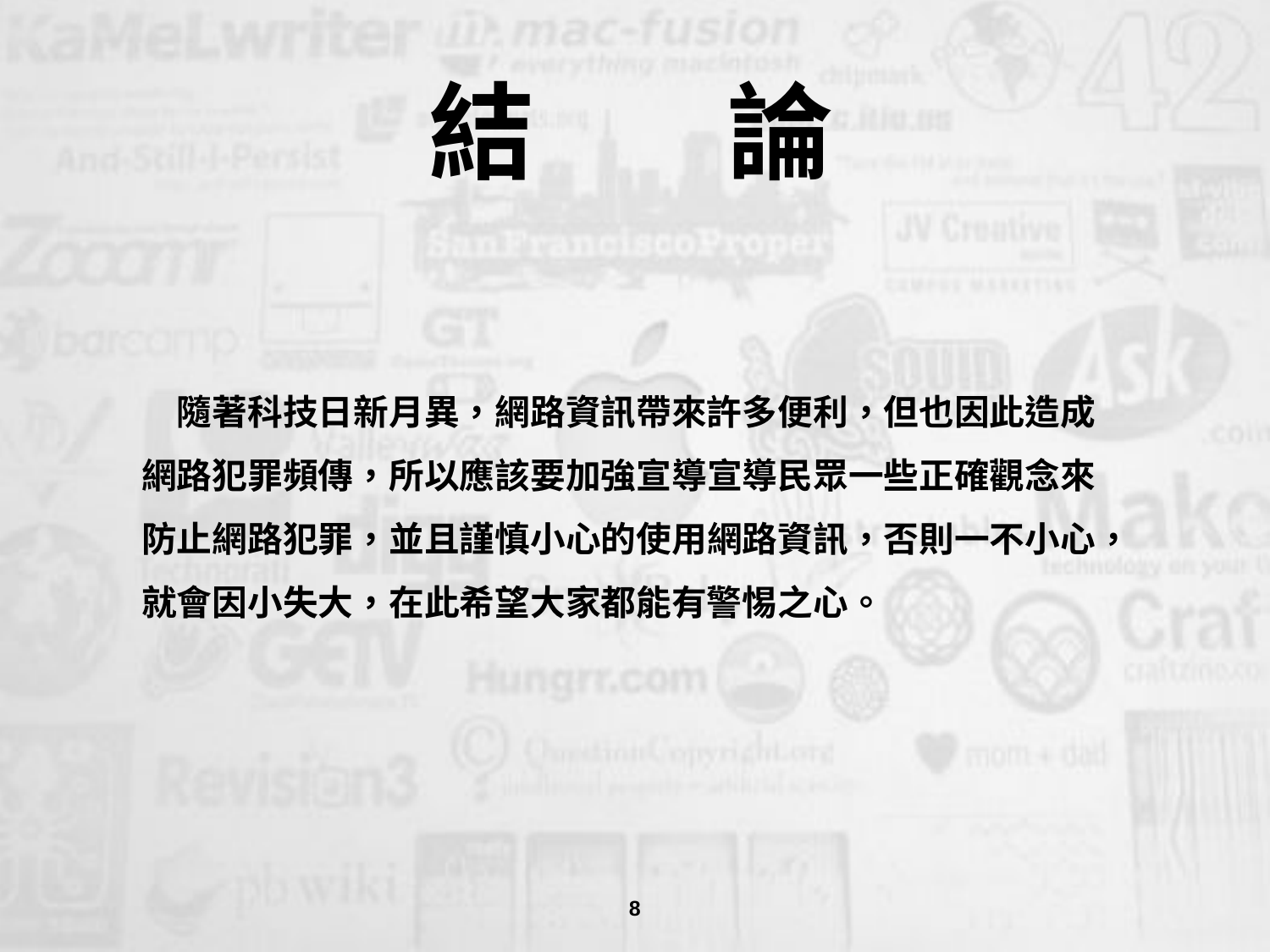

# 結        論

　隨著科技日新月異，網路資訊帶來許多便利，但也因此造成網路犯罪頻傳，所以應該要加強宣導宣導民眾一些正確觀念來防止網路犯罪，並且謹慎小心的使用網路資訊，否則一不小心，就會因小失大，在此希望大家都能有警惕之心。
8